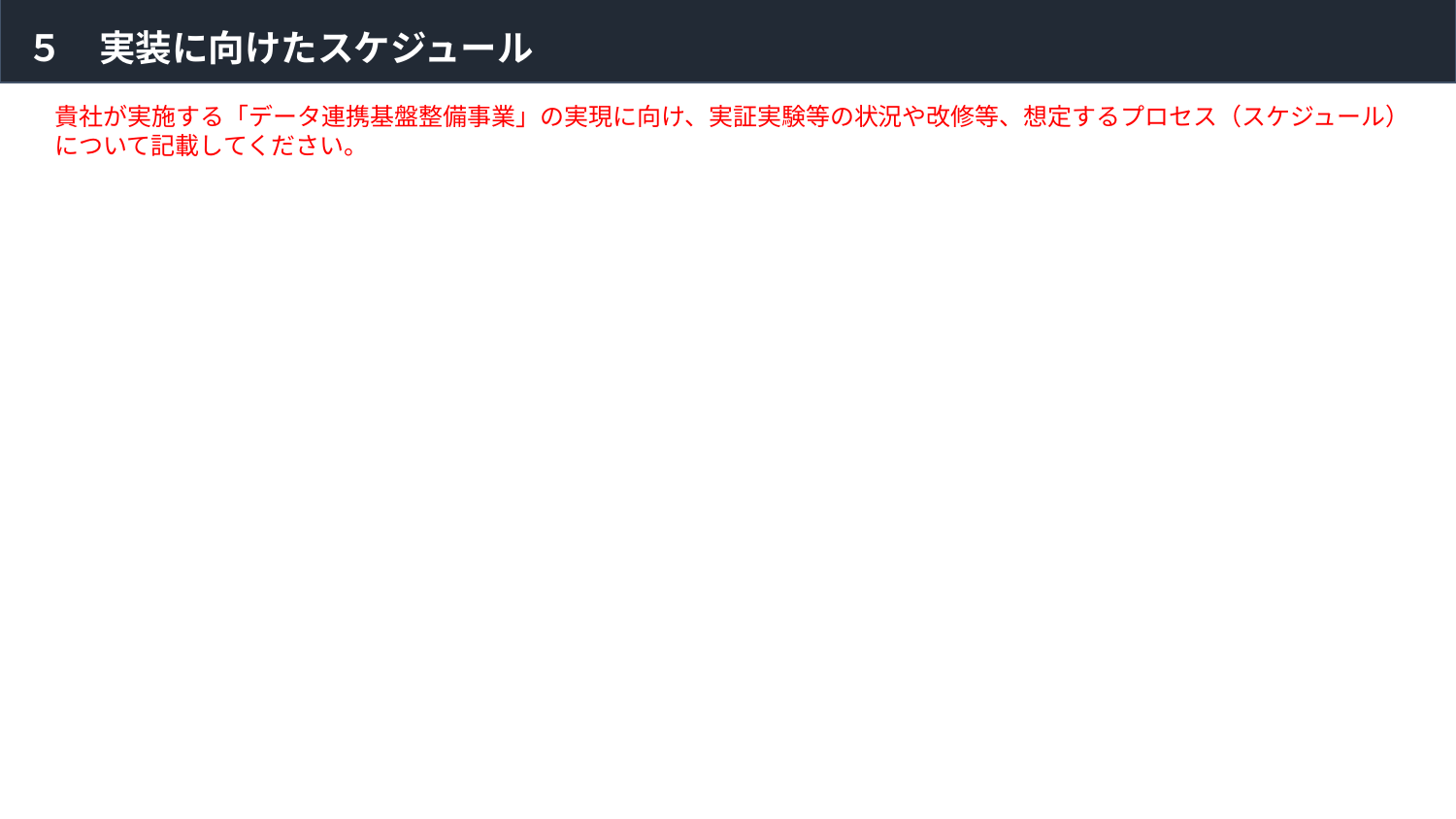

５　実装に向けたスケジュール

貴社が実施する「データ連携基盤整備事業」の実現に向け、実証実験等の状況や改修等、想定するプロセス（スケジュール）について記載してください。